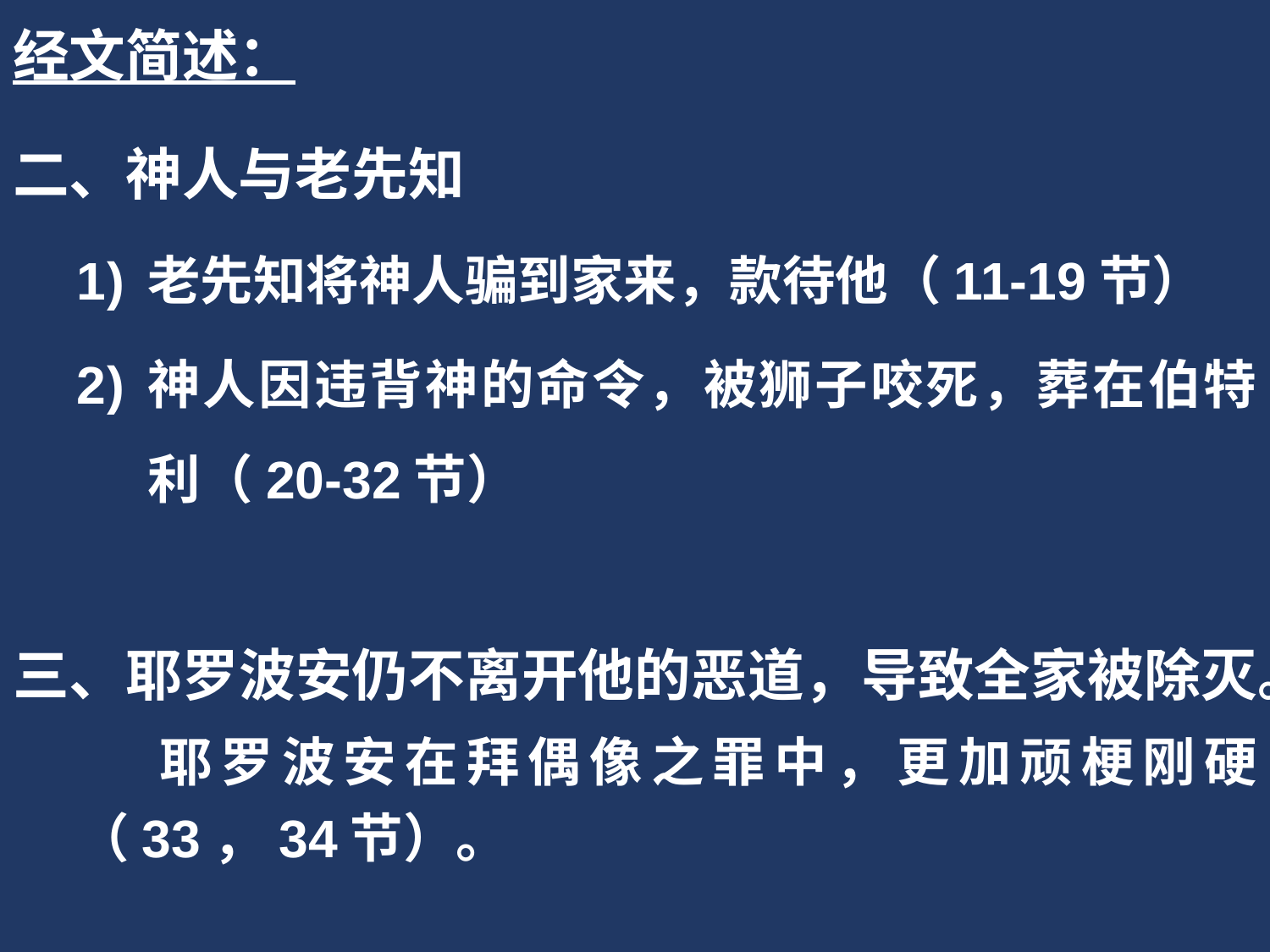

经文简述：
二、神人与老先知
老先知将神人骗到家来，款待他（11-19节）
神人因违背神的命令，被狮子咬死，葬在伯特利（20-32节）

三、耶罗波安仍不离开他的恶道，导致全家被除灭。
   耶罗波安在拜偶像之罪中，更加顽梗刚硬（33，34节）。